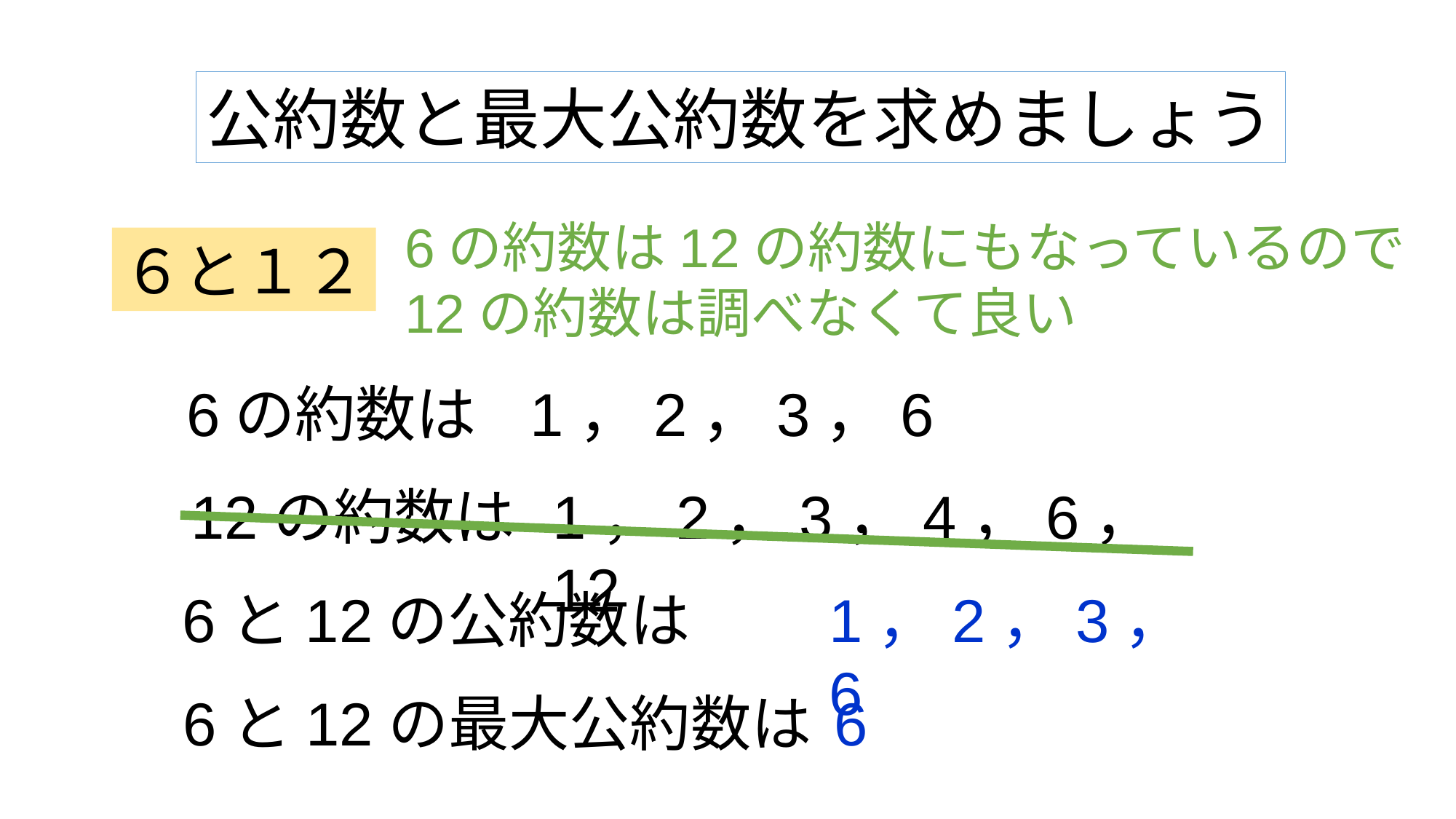

公約数と最大公約数を求めましょう
6の約数は12の約数にもなっているので
12の約数は調べなくて良い
６と１２
6の約数は
1，2，3，6
12の約数は
1，2，3，4，6，12
6と12の公約数は
1，2，3，6
6と12の最大公約数は
6